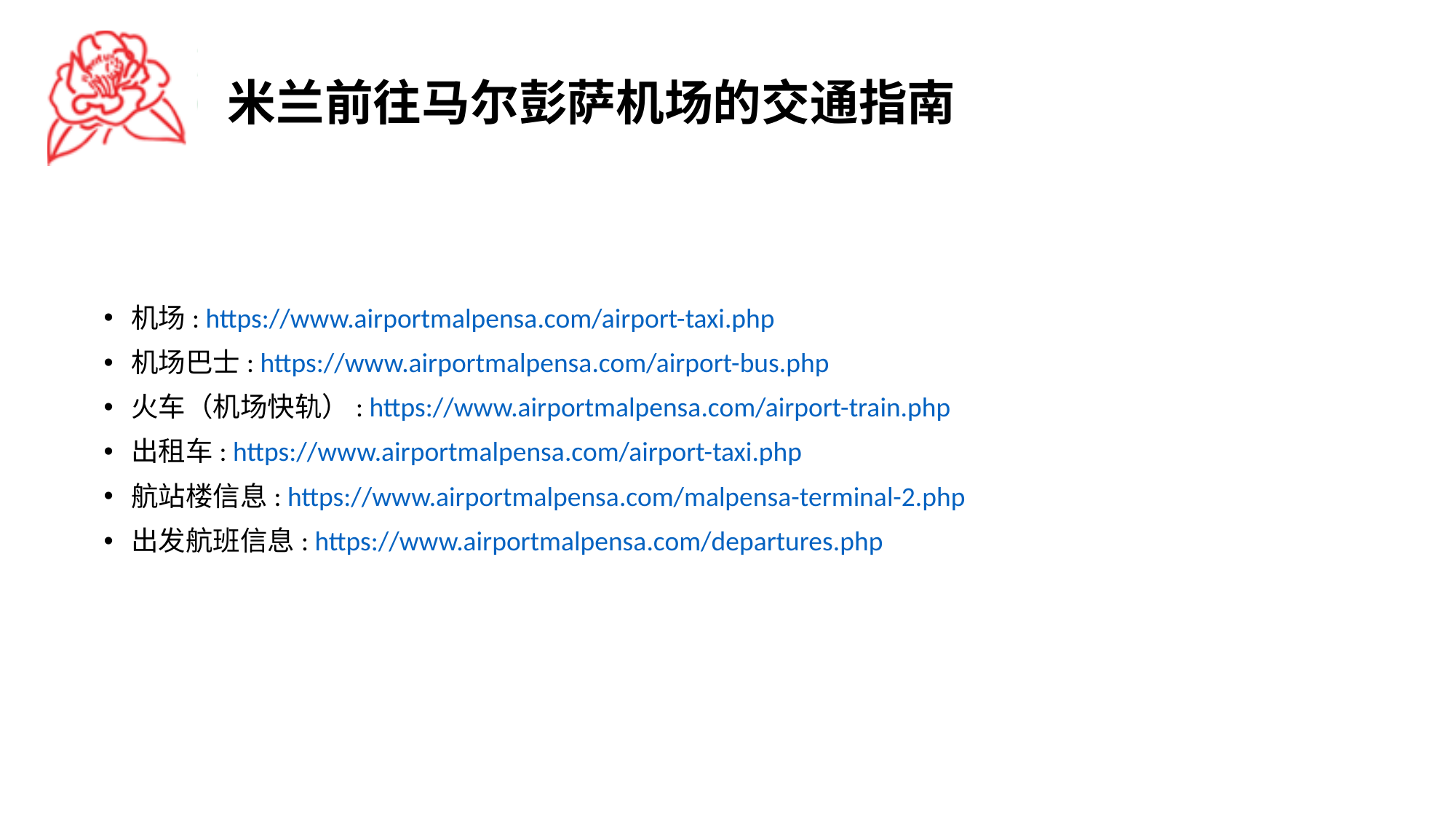

# 米兰前往马尔彭萨机场的交通指南

机场: https://www.airportmalpensa.com/airport-taxi.php
机场巴士: https://www.airportmalpensa.com/airport-bus.php
火车（机场快轨）: https://www.airportmalpensa.com/airport-train.php
出租车: https://www.airportmalpensa.com/airport-taxi.php
航站楼信息: https://www.airportmalpensa.com/malpensa-terminal-2.php
出发航班信息: https://www.airportmalpensa.com/departures.php
Villa Carlotta *
Villa